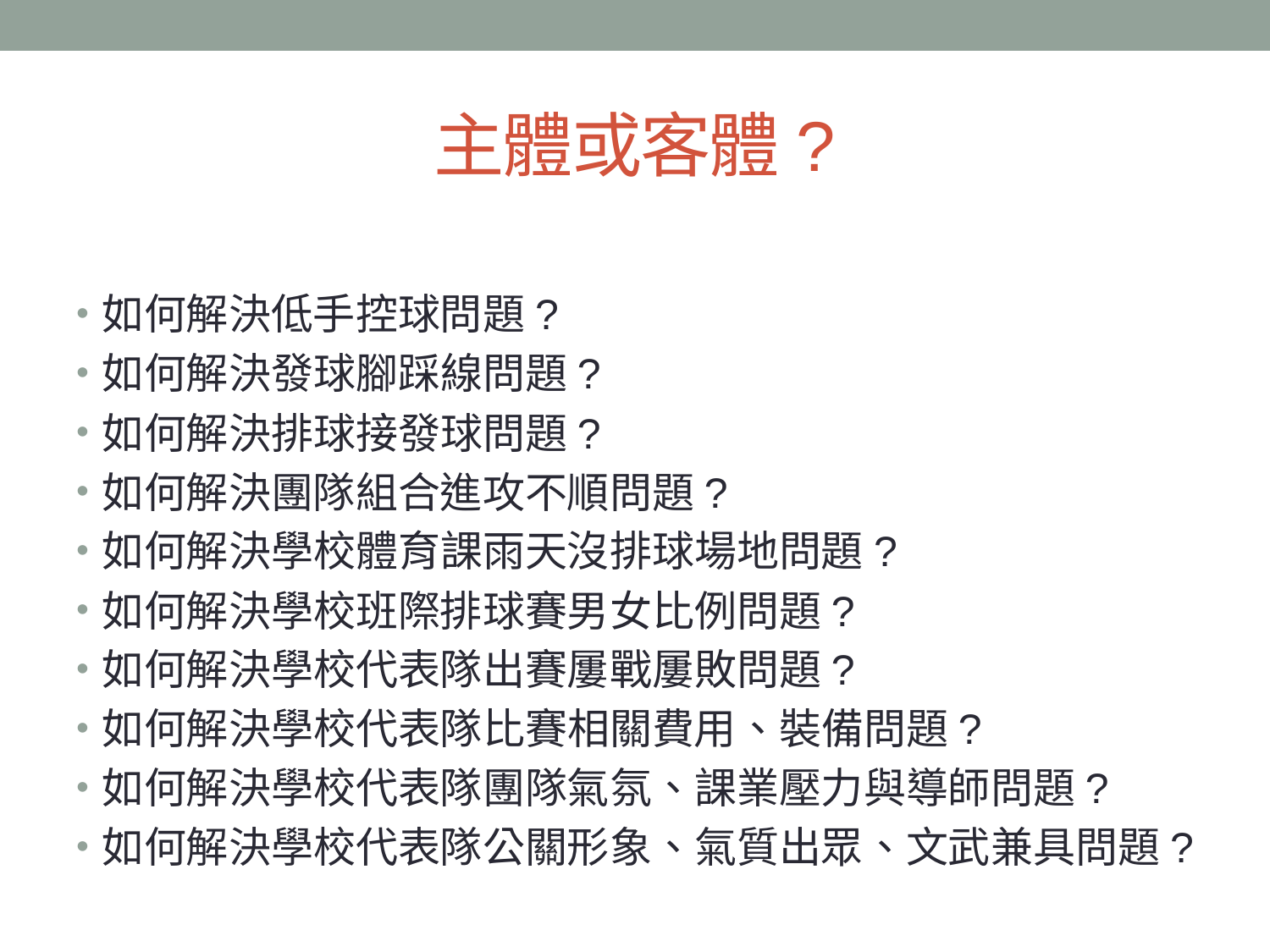

# 主體或客體?

如何解決低手控球問題?
如何解決發球腳踩線問題?
如何解決排球接發球問題?
如何解決團隊組合進攻不順問題?
如何解決學校體育課雨天沒排球場地問題?
如何解決學校班際排球賽男女比例問題?
如何解決學校代表隊出賽屢戰屢敗問題?
如何解決學校代表隊比賽相關費用、裝備問題?
如何解決學校代表隊團隊氣氛、課業壓力與導師問題?
如何解決學校代表隊公關形象、氣質出眾、文武兼具問題?